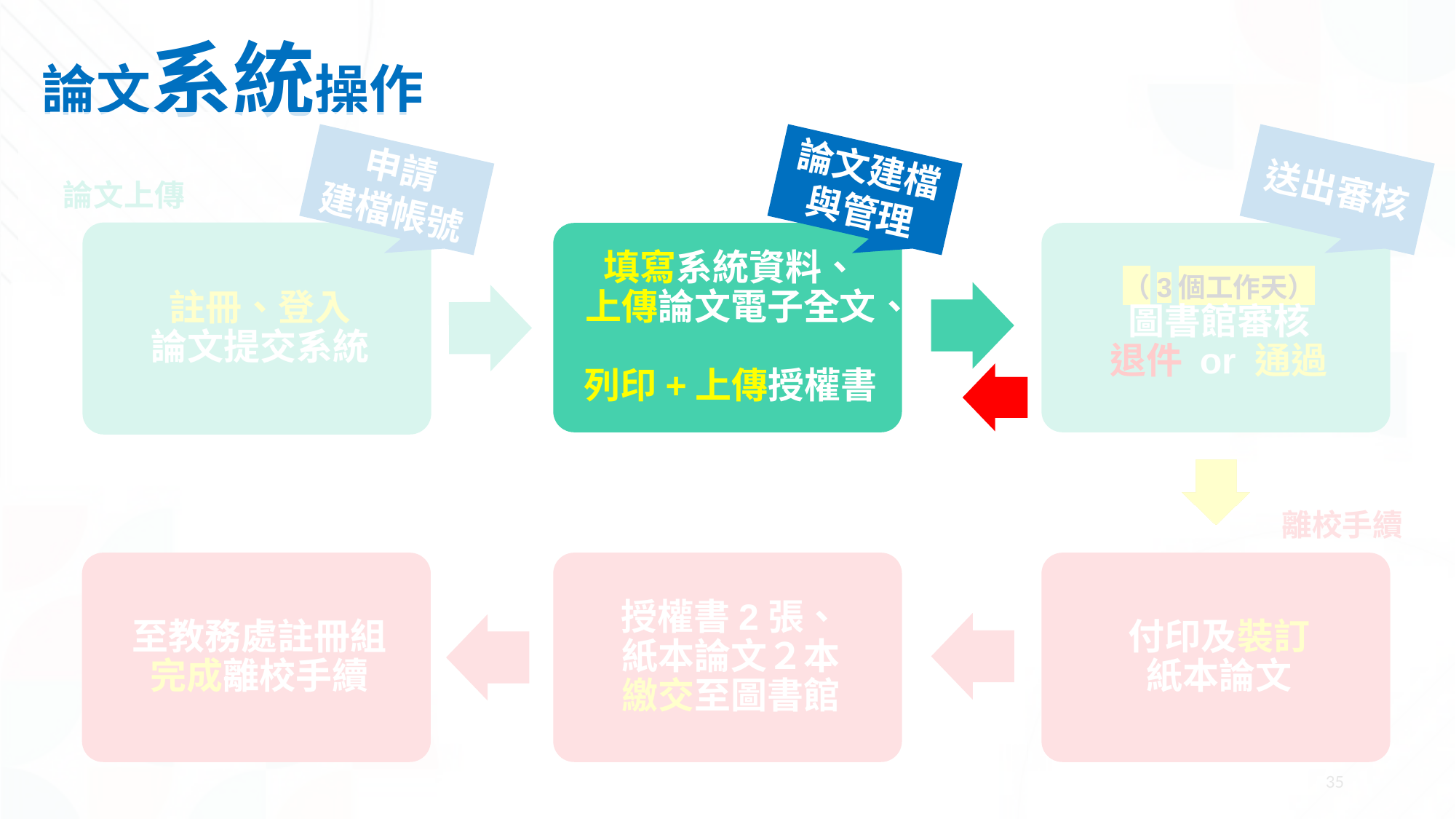

論文系統操作

申請
建檔帳號
論文建檔
與管理
送出審核
註冊、登入
論文提交系統

填寫系統資料、
上傳論文電子全文、
列印+上傳授權書

（3個工作天）
圖書館審核
退件 or 通過

付印及裝訂
紙本論文

授權書2張、
紙本論文２本
繳交至圖書館

至教務處註冊組
完成離校手續
論文上傳

2

離校手續
35